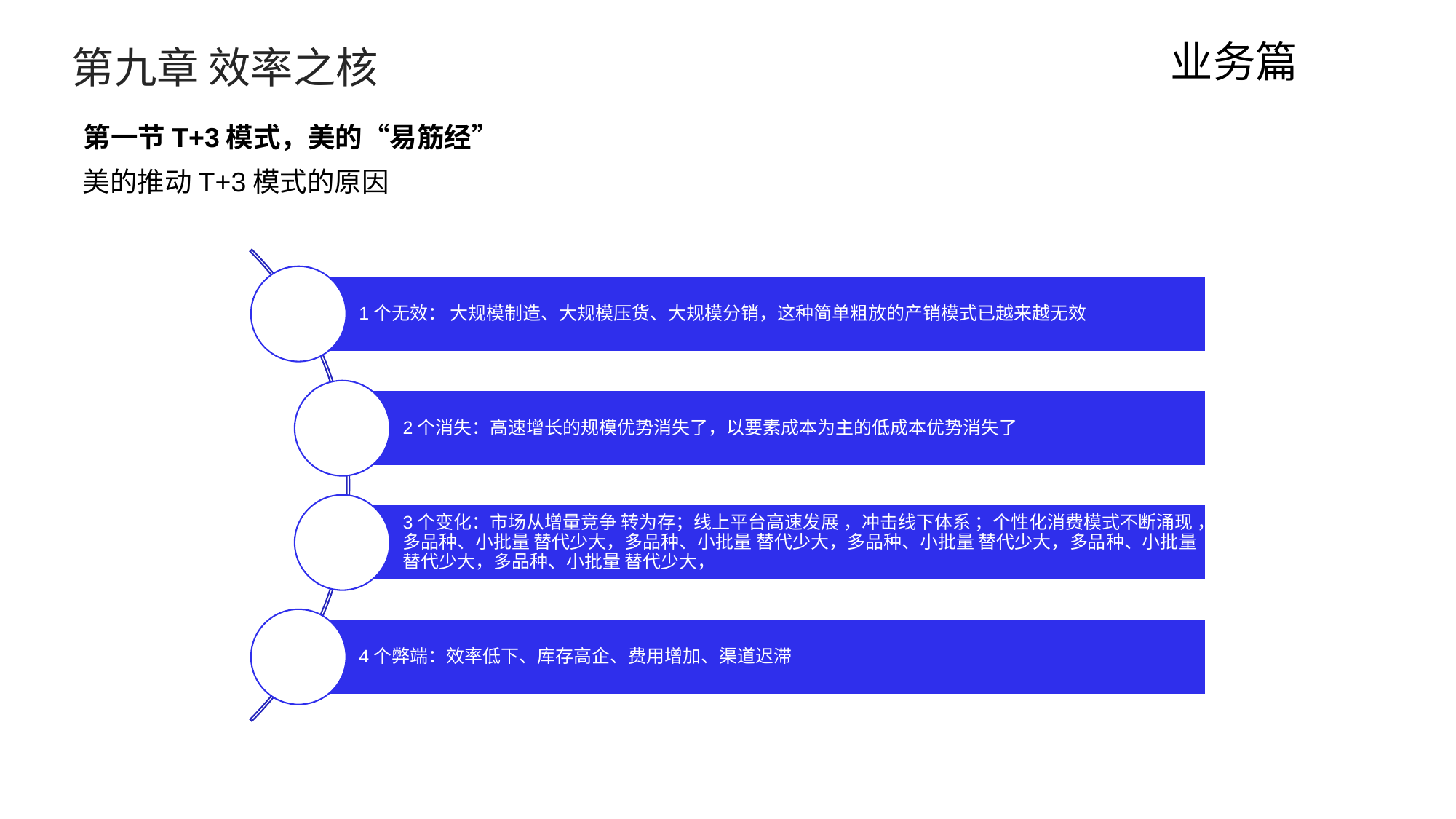

业务篇
第九章 效率之核
第一节T+3模式，美的“易筋经”
美的推动T+3模式的原因
1个无效： 大规模制造、大规模压货、大规模分销，这种简单粗放的产销模式已越来越无效
2个消失：高速增长的规模优势消失了，以要素成本为主的低成本优势消失了
3个变化：市场从增量竞争 转为存；线上平台高速发展 ，冲击线下体系 ；个性化消费模式不断涌现 ，多品种、小批量 替代少大，多品种、小批量 替代少大，多品种、小批量 替代少大，多品种、小批量 替代少大，多品种、小批量 替代少大，
4个弊端：效率低下、库存高企、费用增加、渠道迟滞